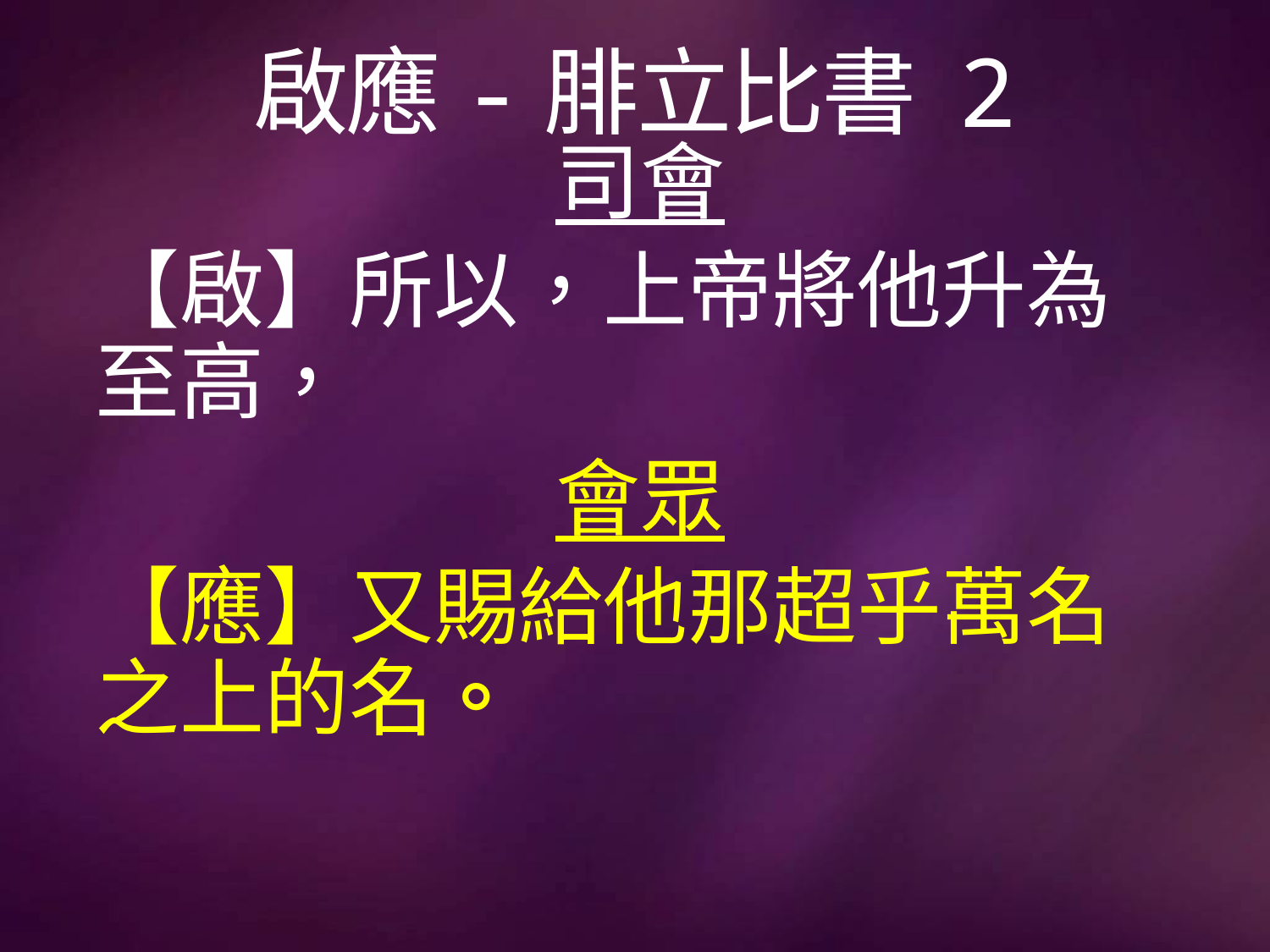

# 啟應-腓立比書 2
司會
【啟】所以，上帝將他升為至高，

會眾
【應】又賜給他那超乎萬名之上的名。